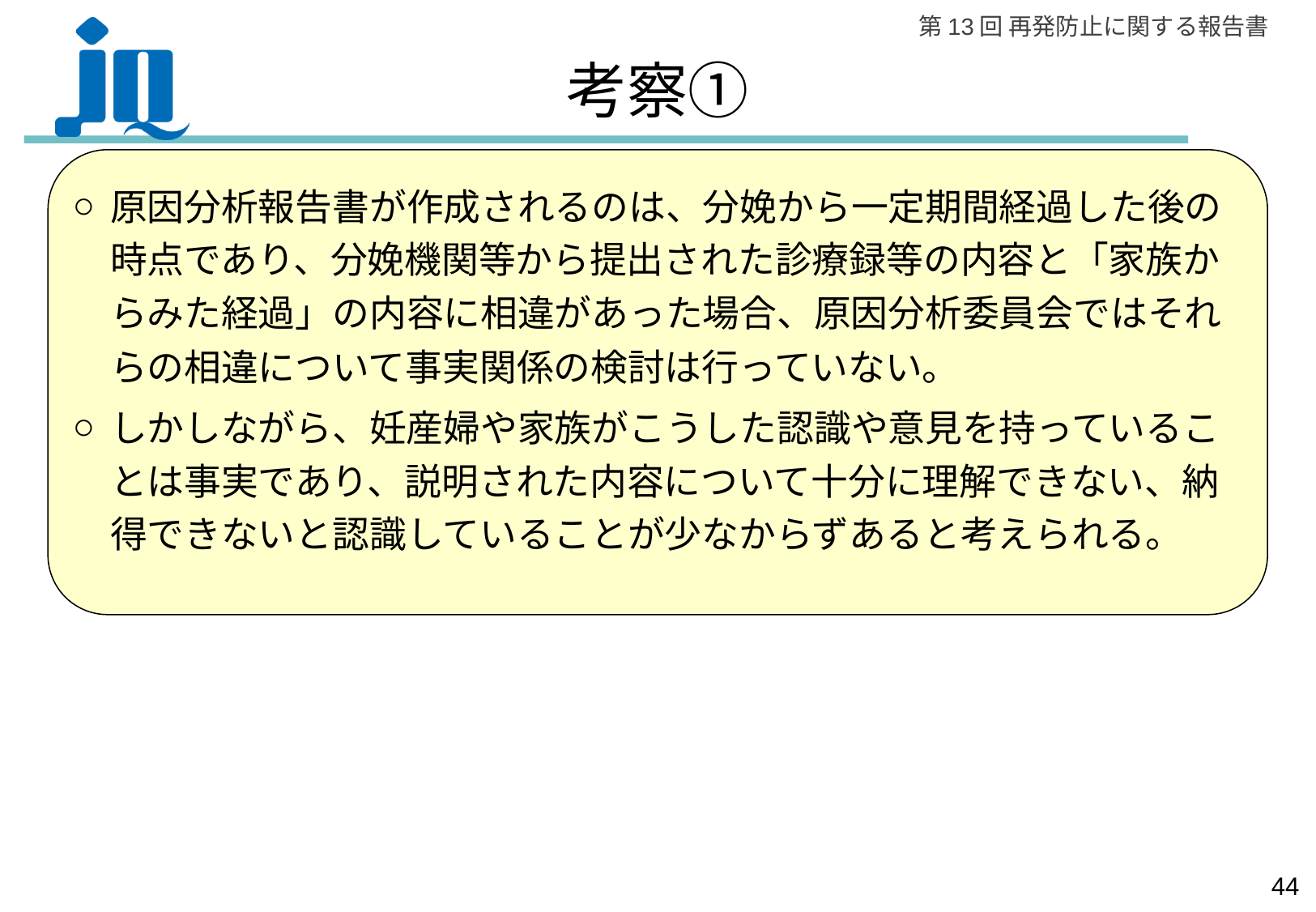

# 考察①
原因分析報告書が作成されるのは、分娩から一定期間経過した後の時点であり、分娩機関等から提出された診療録等の内容と「家族からみた経過」の内容に相違があった場合、原因分析委員会ではそれらの相違について事実関係の検討は行っていない。
しかしながら、妊産婦や家族がこうした認識や意見を持っていることは事実であり、説明された内容について十分に理解できない、納得できないと認識していることが少なからずあると考えられる。
44